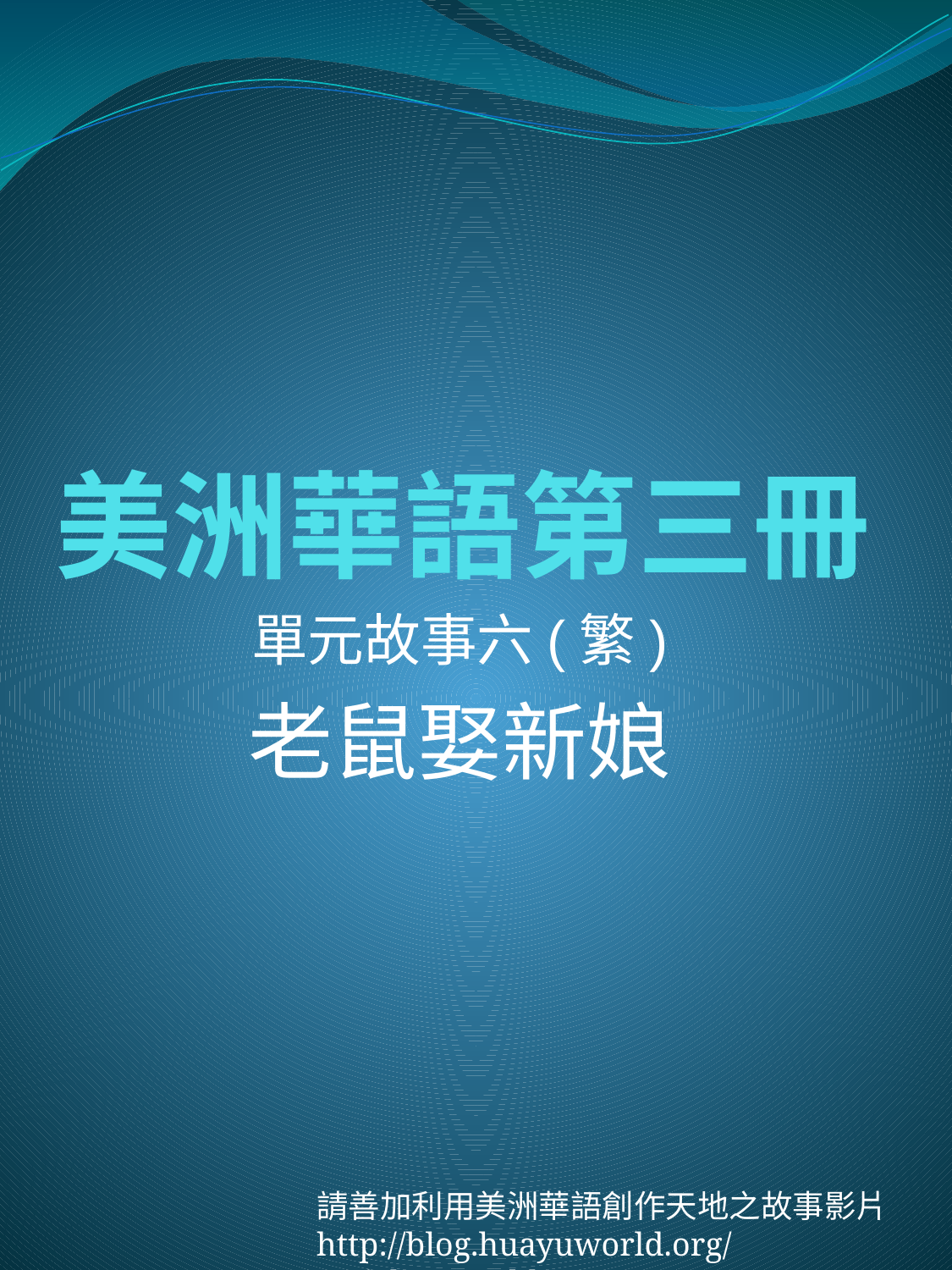

# 美洲華語第三冊
單元故事六(繁)
老鼠娶新娘
請善加利用美洲華語創作天地之故事影片
http://blog.huayuworld.org/meizhouworld